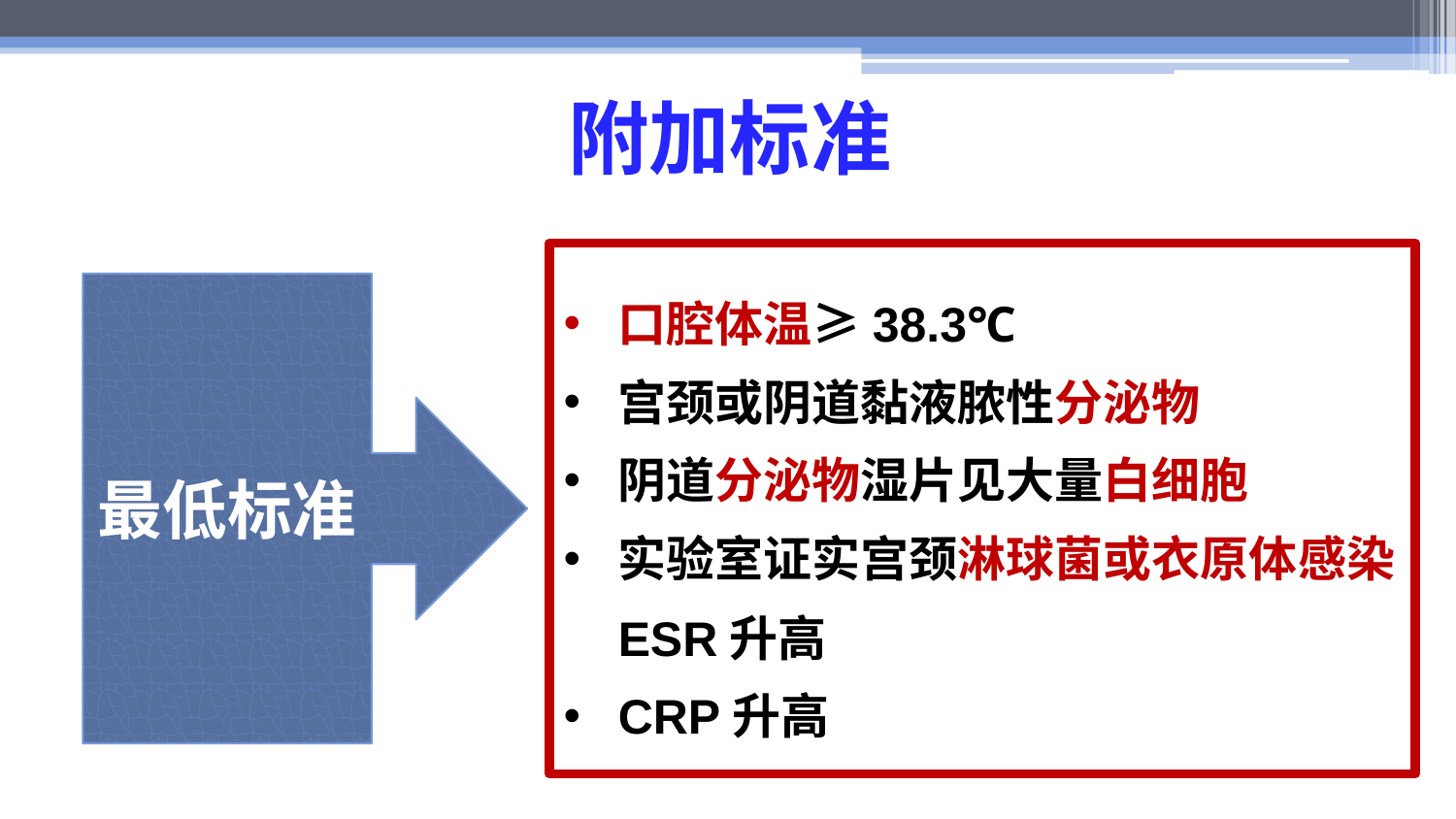

# 附加标准
口腔体温≥38.3℃
宫颈或阴道黏液脓性分泌物
阴道分泌物湿片见大量白细胞
实验室证实宫颈淋球菌或衣原体感染ESR升高
CRP升高
最低标准